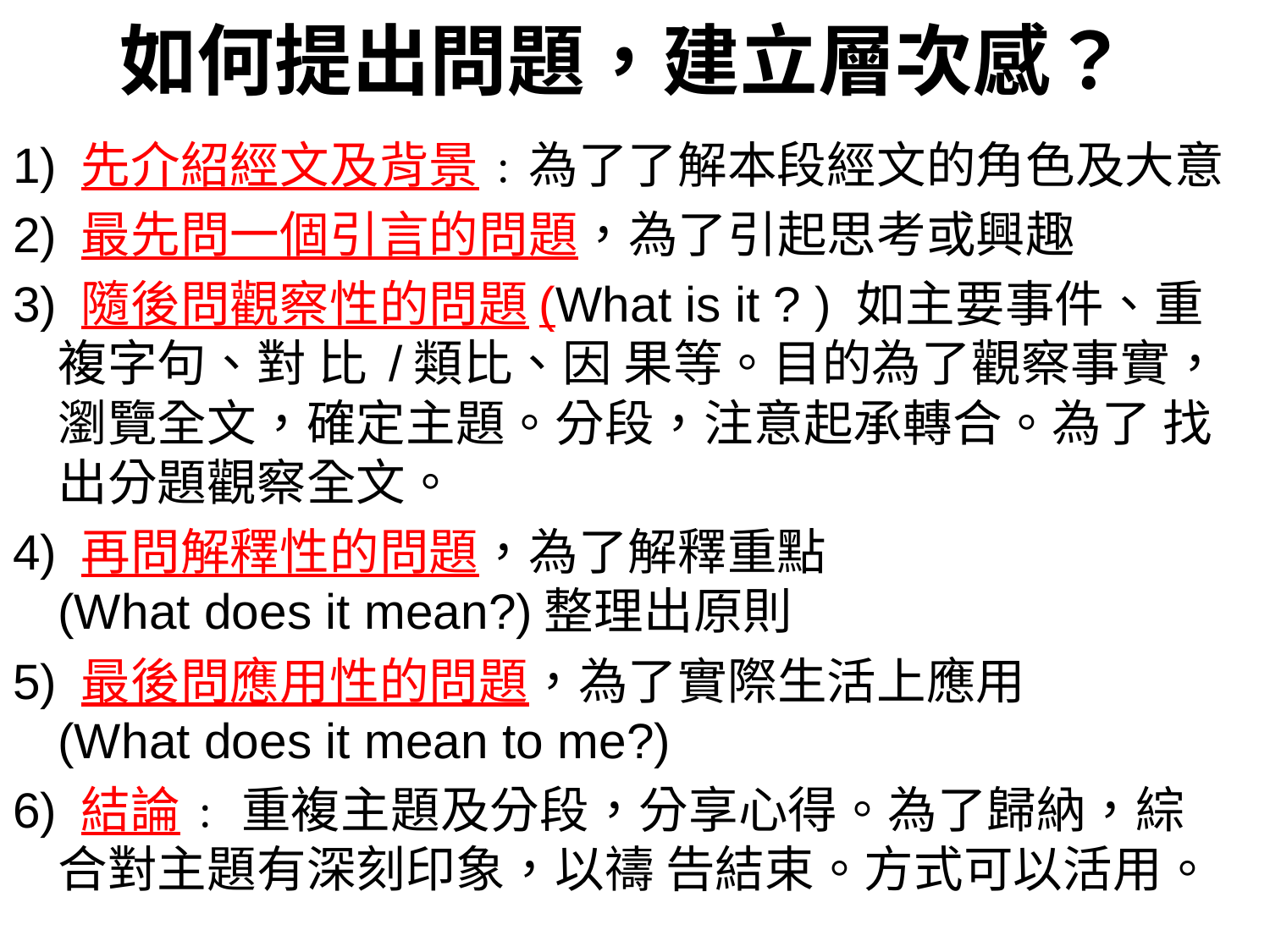

# 如何提出問題，建立層次感？
1) 先介紹經文及背景﹕為了了解本段經文的角色及大意
2) 最先問一個引言的問題，為了引起思考或興趣
3) 隨後問觀察性的問題(What is it ? ) 如主要事件、重複字句、對 比 /類比、因 果等。目的為了觀察事實，瀏覽全文，確定主題。分段，注意起承轉合。為了 找出分題觀察全文。
4) 再問解釋性的問題，為了解釋重點 (What does it mean?)整理出原則
5) 最後問應用性的問題，為了實際生活上應用 (What does it mean to me?)
6) 結論﹕ 重複主題及分段，分享心得。為了歸納，綜合對主題有深刻印象，以禱 告結束。方式可以活用。